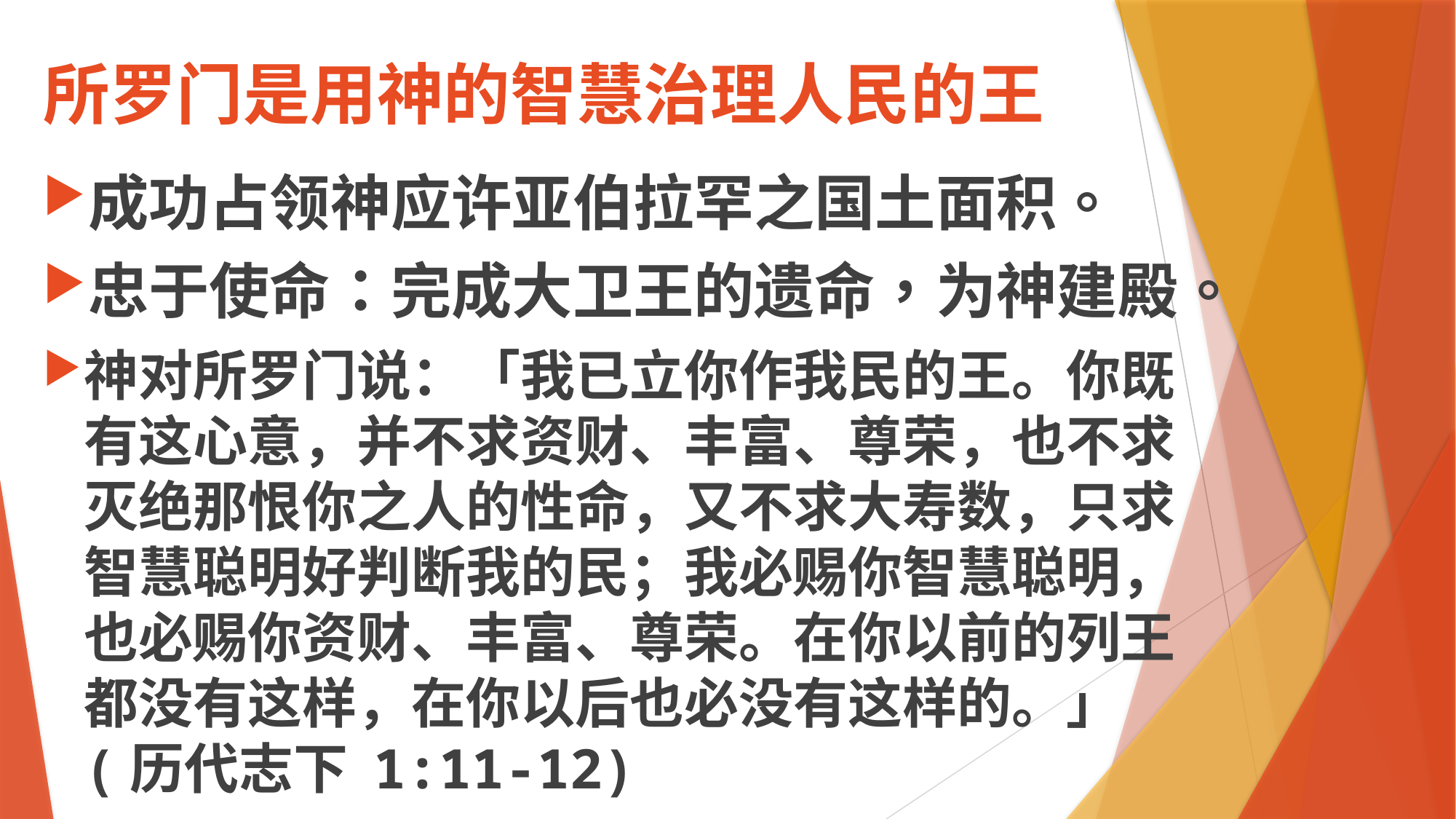

# 所罗门是用神的智慧治理人民的王
成功占领神应许亚伯拉罕之国土面积。
忠于使命：完成大卫王的遗命，为神建殿。
神对所罗门说：「我已立你作我民的王。你既有这心意，并不求资财、丰富、尊荣，也不求灭绝那恨你之人的性命，又不求大寿数，只求智慧聪明好判断我的民；我必赐你智慧聪明，也必赐你资财、丰富、尊荣。在你以前的列王都没有这样，在你以后也必没有这样的。」(历代志下 1:11-12)